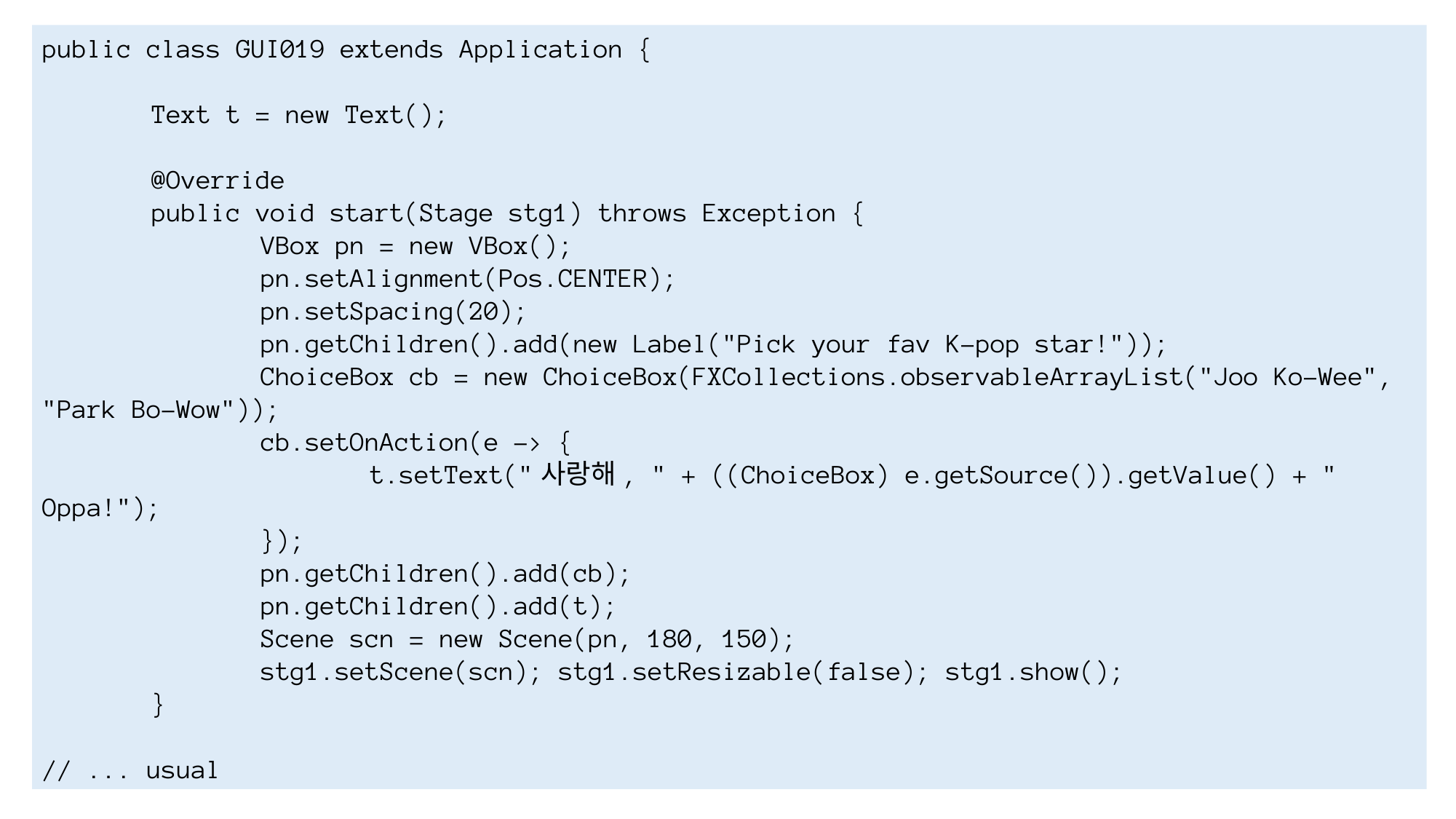

public class GUI019 extends Application {

	Text t = new Text();

	@Override
	public void start(Stage stg1) throws Exception {
		VBox pn = new VBox();
		pn.setAlignment(Pos.CENTER);
		pn.setSpacing(20);
		pn.getChildren().add(new Label("Pick your fav K-pop star!"));
		ChoiceBox cb = new ChoiceBox(FXCollections.observableArrayList("Joo Ko-Wee", "Park Bo-Wow"));
		cb.setOnAction(e -> {
			t.setText("사랑해, " + ((ChoiceBox) e.getSource()).getValue() + " Oppa!");
		});
		pn.getChildren().add(cb);
		pn.getChildren().add(t);
		Scene scn = new Scene(pn, 180, 150);
		stg1.setScene(scn); stg1.setResizable(false); stg1.show();
	}

// ... usual
16